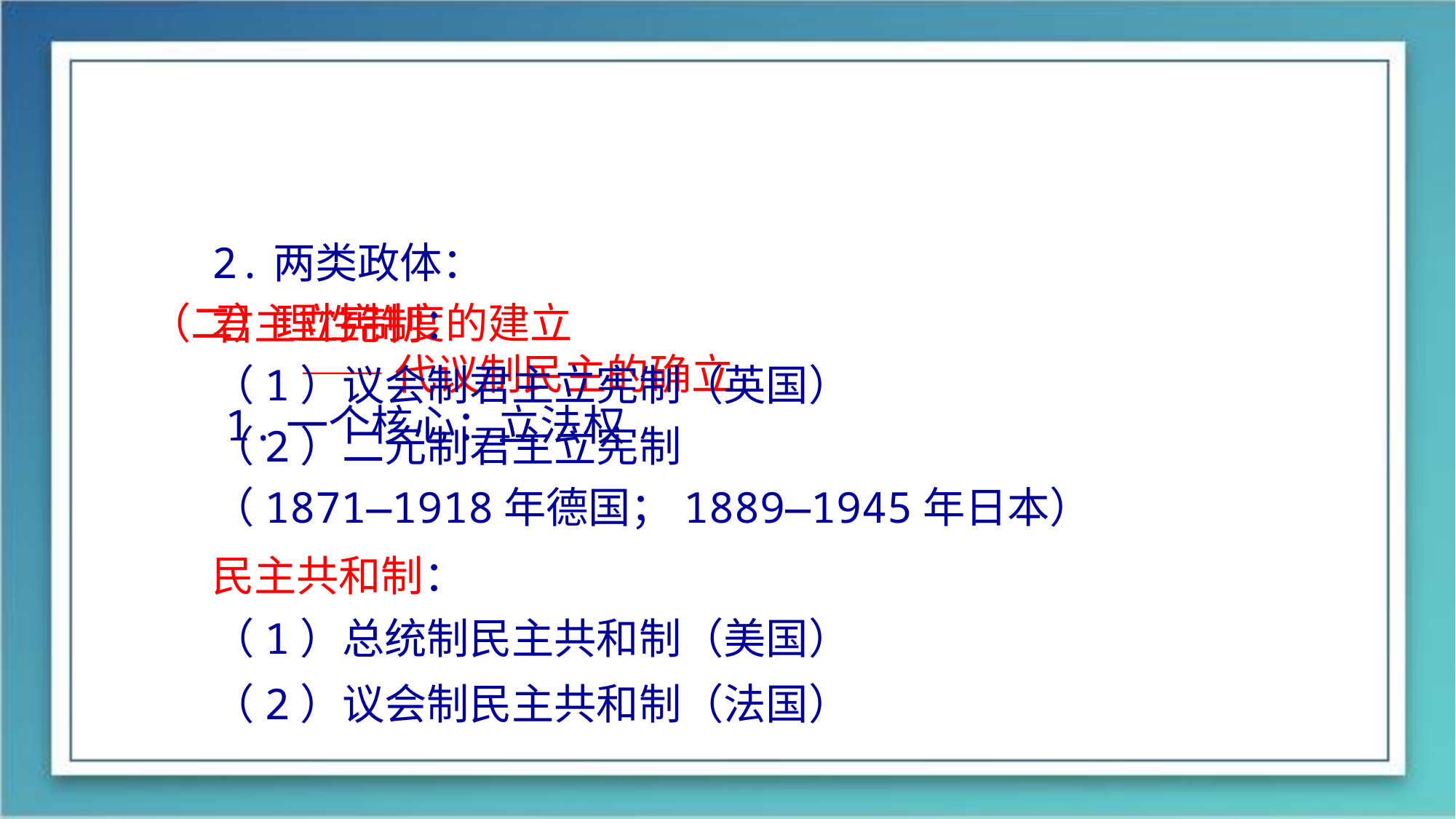

（二）理性制度的建立
                ——代议制民主的确立
   1.一个核心：立法权
2.两类政体：
君主立宪制：
（1）议会制君主立宪制（英国）
（2）二元制君主立宪制
（1871—1918年德国；1889—1945年日本）
民主共和制：
（1）总统制民主共和制（美国）
（2）议会制民主共和制（法国）